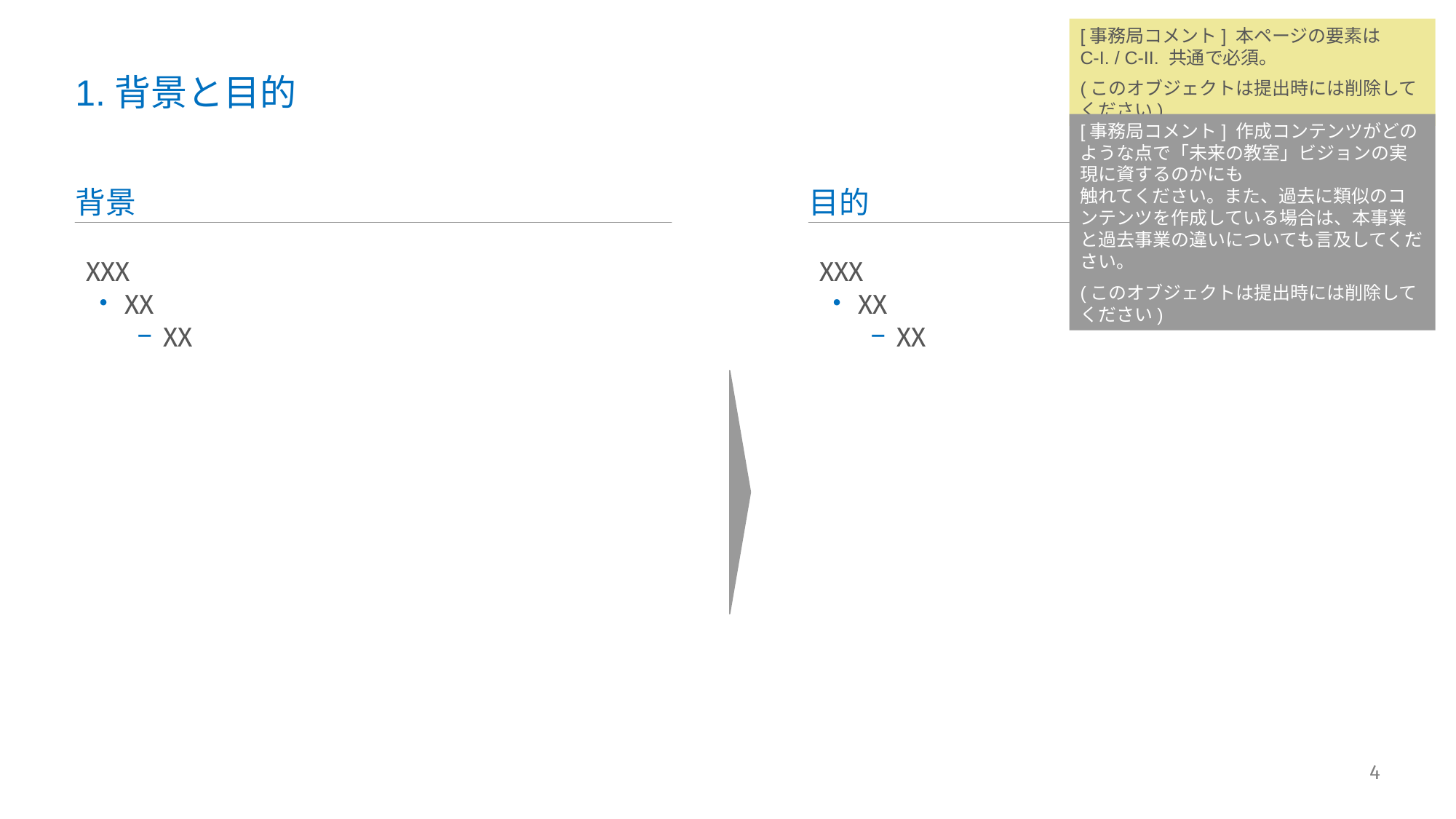

[事務局コメント] 本ページの要素は
C-I. / C-II. 共通で必須。
(このオブジェクトは提出時には削除してください)
# 1.背景と目的
[事務局コメント] 作成コンテンツがどのような点で「未来の教室」ビジョンの実現に資するのかにも
触れてください。また、過去に類似のコンテンツを作成している場合は、本事業と過去事業の違いについても言及してください。
(このオブジェクトは提出時には削除してください)
背景
目的
XXX
XX
XX
XXX
XX
XX